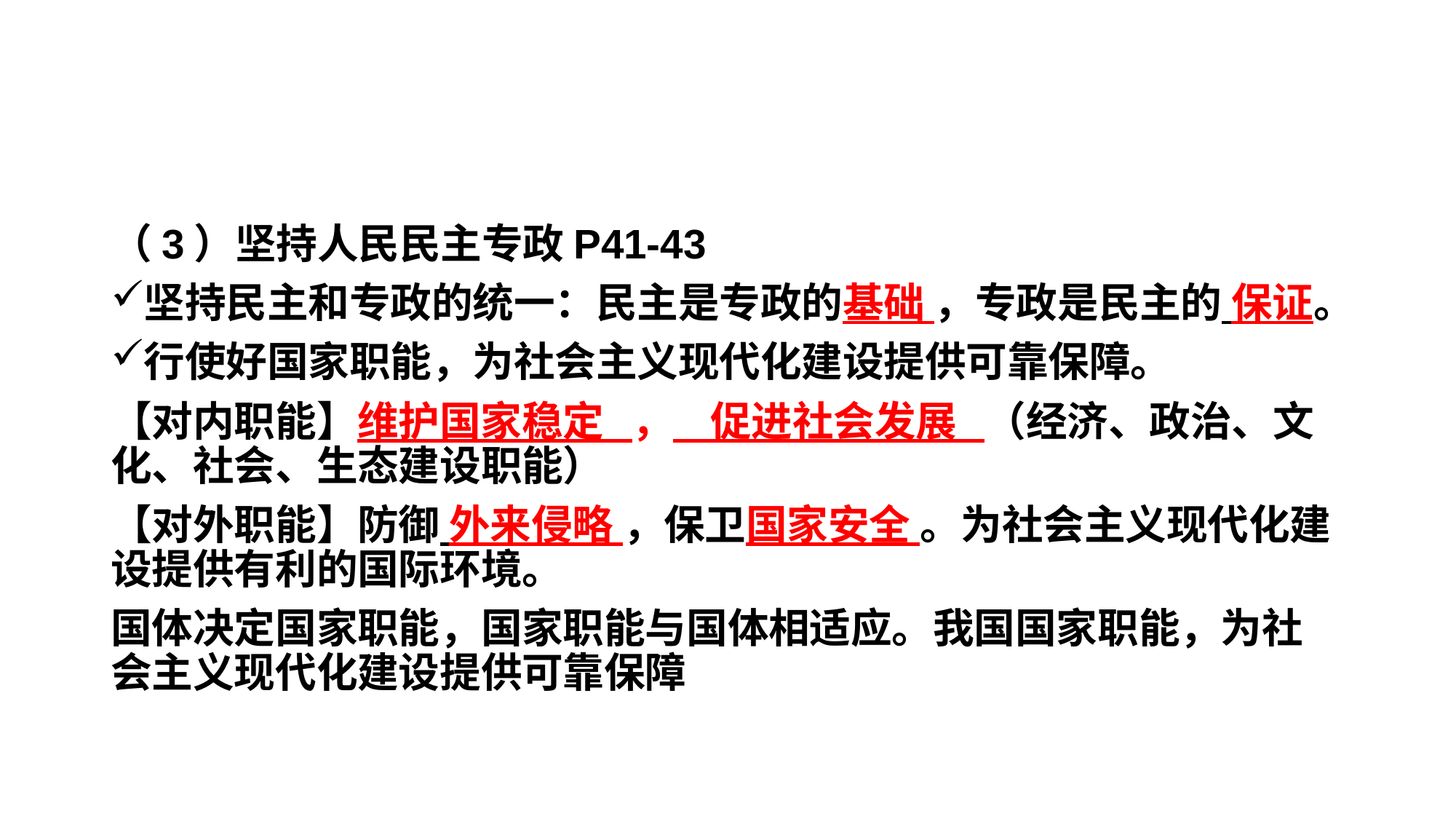

#
（3）坚持人民民主专政P41-43
坚持民主和专政的统一：民主是专政的基础 ，专政是民主的 保证。
行使好国家职能，为社会主义现代化建设提供可靠保障。
【对内职能】维护国家稳定   ，    促进社会发展   （经济、政治、文化、社会、生态建设职能）
【对外职能】防御 外来侵略 ，保卫国家安全 。为社会主义现代化建设提供有利的国际环境。
国体决定国家职能，国家职能与国体相适应。我国国家职能，为社会主义现代化建设提供可靠保障